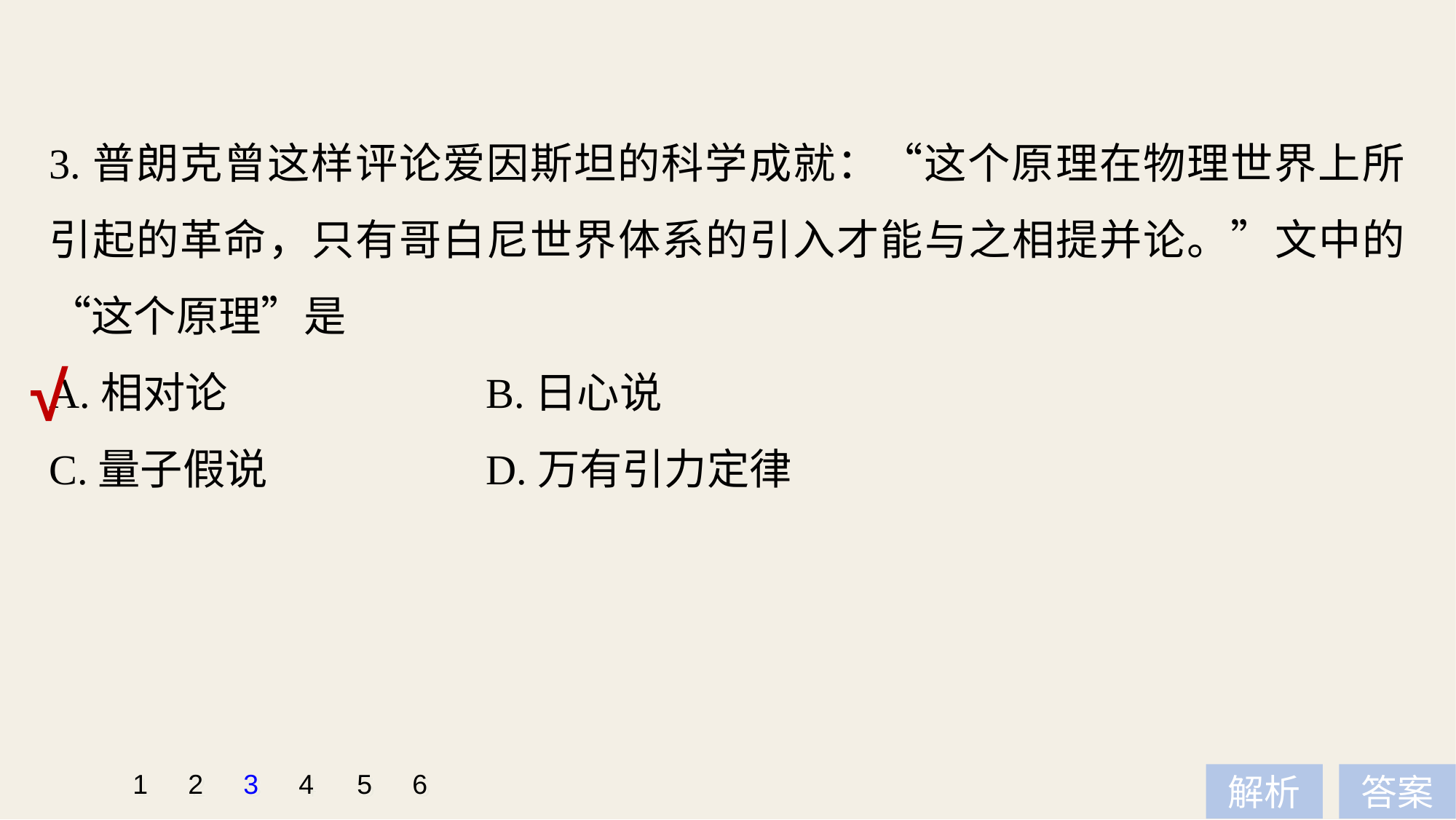

3.普朗克曾这样评论爱因斯坦的科学成就：“这个原理在物理世界上所引起的革命，只有哥白尼世界体系的引入才能与之相提并论。”文中的“这个原理”是
A.相对论  			B.日心说
C.量子假说  			D.万有引力定律
√
1
2
3
4
5
6
解析
答案